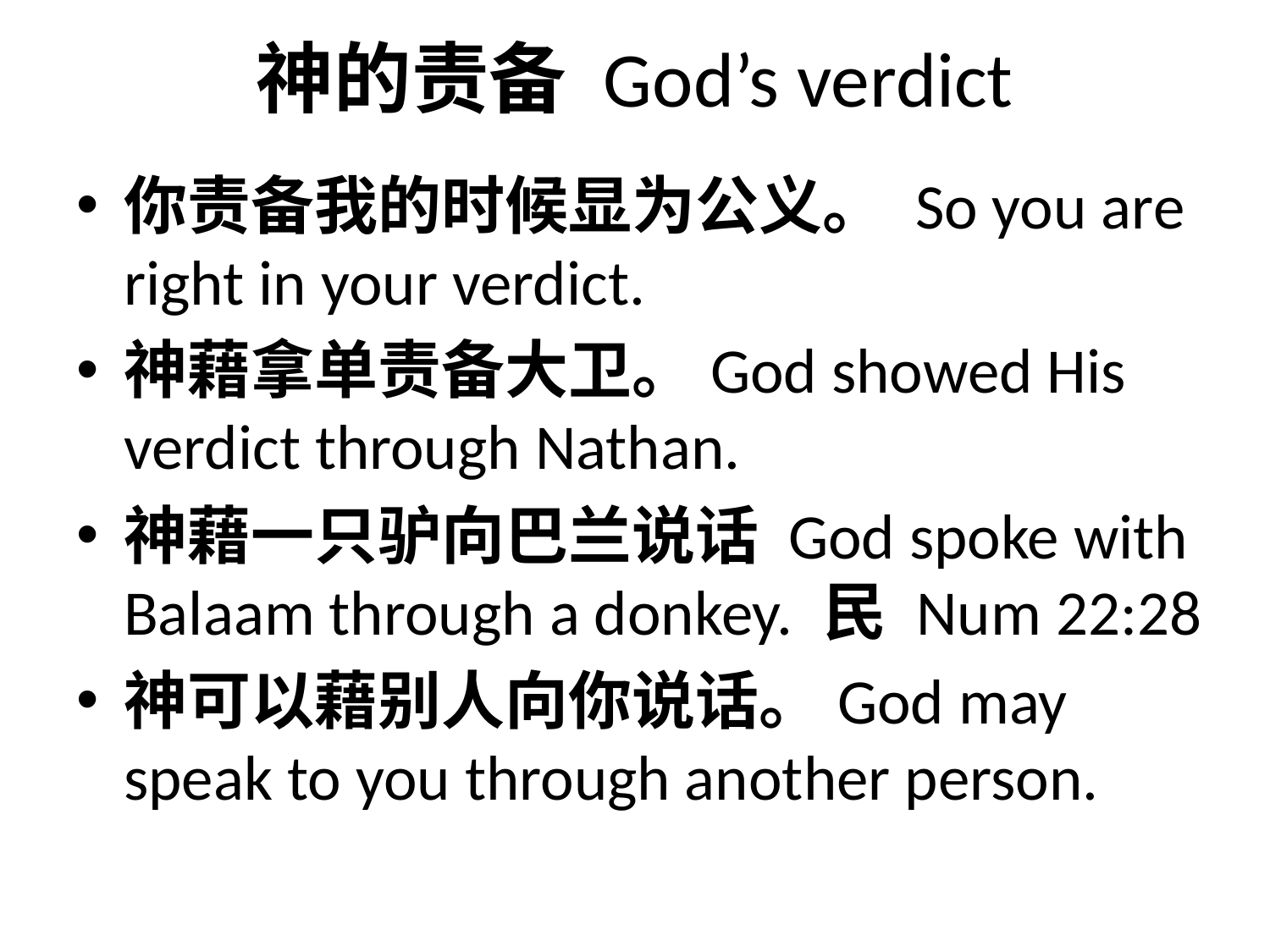

# 神的责备 God’s verdict
你责备我的时候显为公义。 So you are right in your verdict.
神藉拿单责备大卫。God showed His verdict through Nathan.
神藉一只驴向巴兰说话 God spoke with Balaam through a donkey. 民 Num 22:28
神可以藉别人向你说话。God may speak to you through another person.